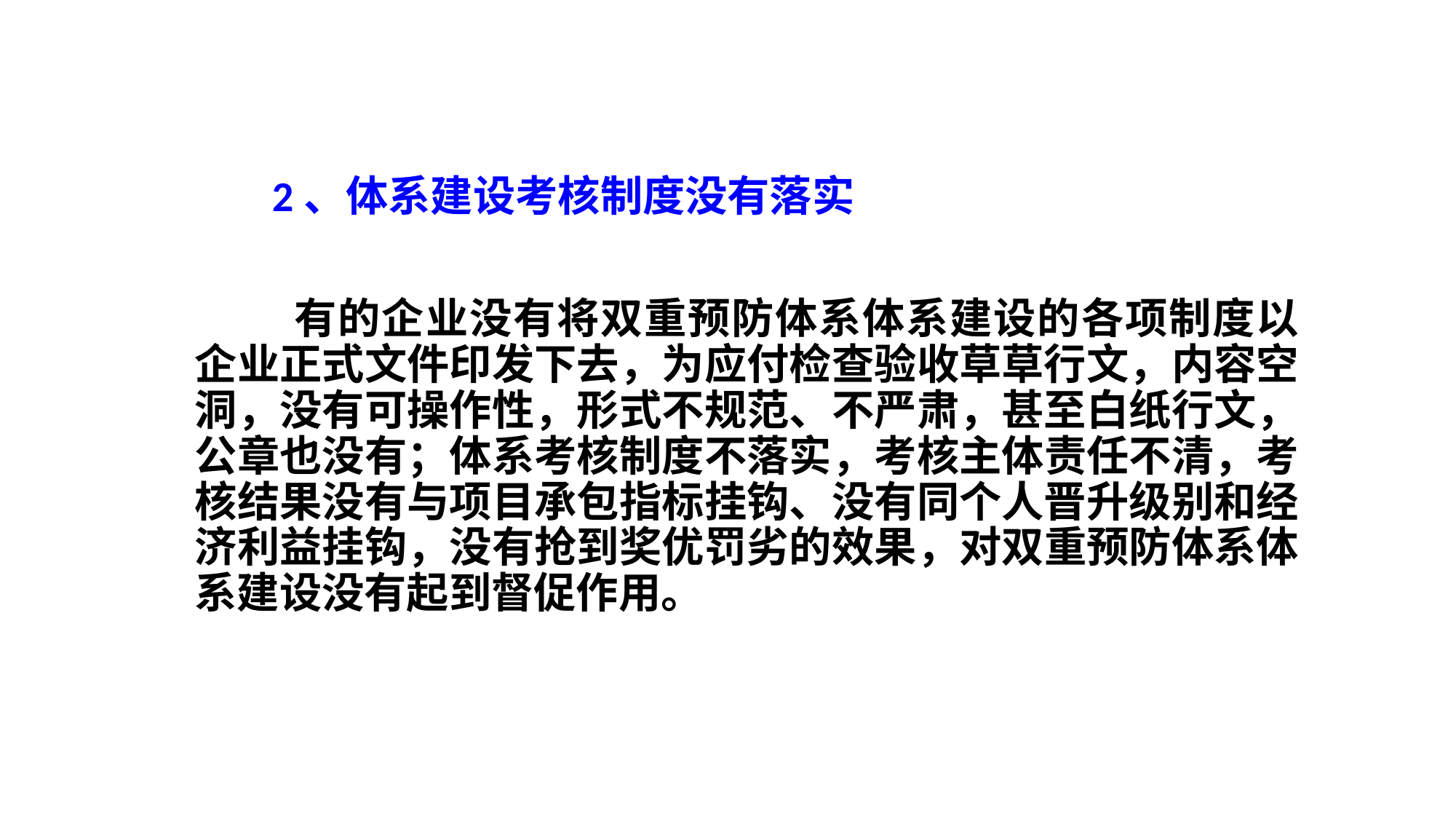

2、体系建设考核制度没有落实

        有的企业没有将双重预防体系体系建设的各项制度以企业正式文件印发下去，为应付检查验收草草行文，内容空洞，没有可操作性，形式不规范、不严肃，甚至白纸行文，公章也没有；体系考核制度不落实，考核主体责任不清，考核结果没有与项目承包指标挂钩、没有同个人晋升级别和经济利益挂钩，没有抢到奖优罚劣的效果，对双重预防体系体系建设没有起到督促作用。